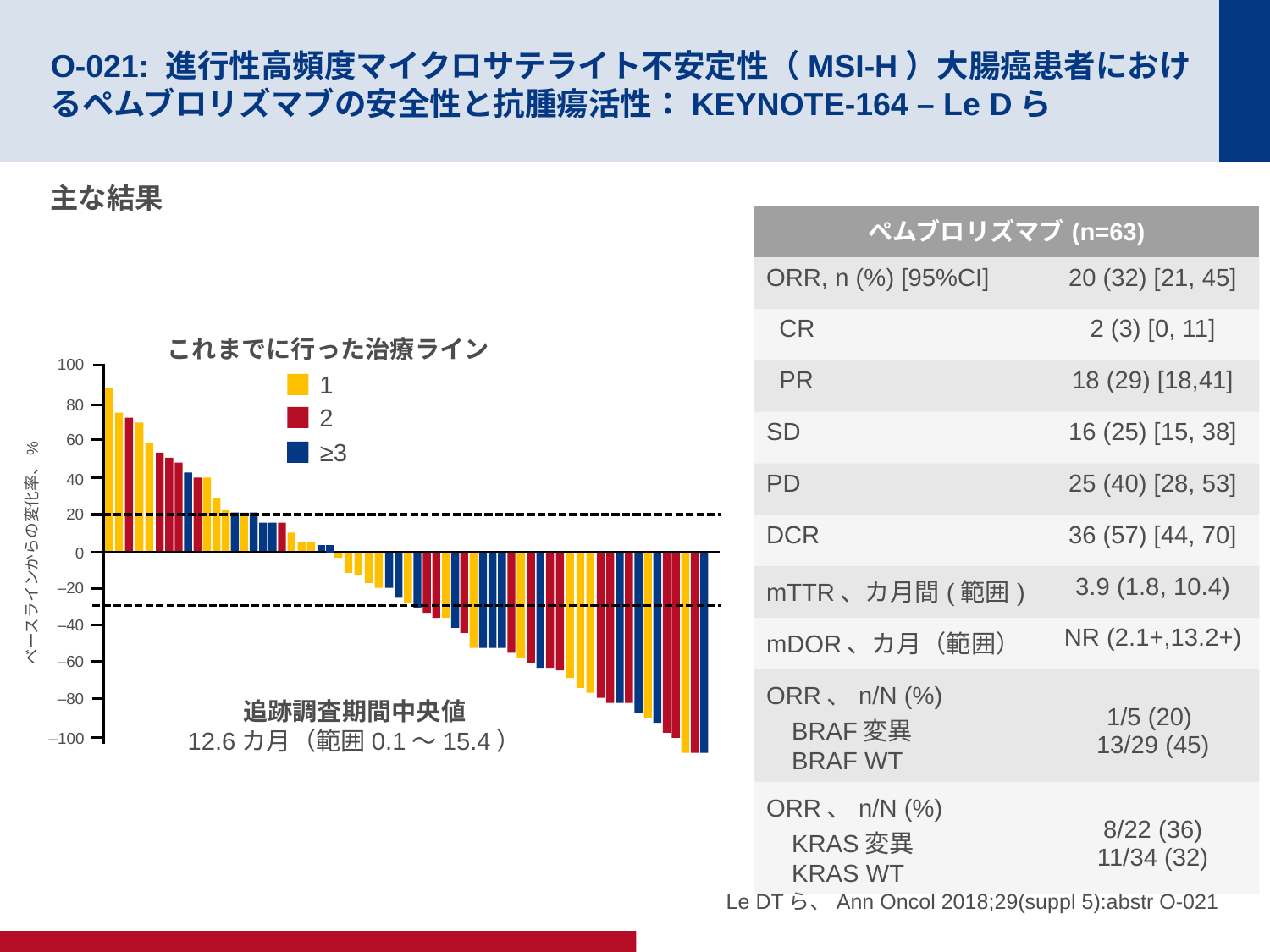

# O-021: 進行性高頻度マイクロサテライト不安定性（MSI-H）大腸癌患者におけるペムブロリズマブの安全性と抗腫瘍活性：KEYNOTE-164 – Le Dら
主な結果
| ペムブロリズマブ(n=63) |  |
| --- | --- |
| ORR, n (%) [95%CI] | 20 (32) [21, 45] |
| CR | 2 (3) [0, 11] |
| PR | 18 (29) [18,41] |
| SD | 16 (25) [15, 38] |
| PD | 25 (40) [28, 53] |
| DCR | 36 (57) [44, 70] |
| mTTR、カ月間(範囲) | 3.9 (1.8, 10.4) |
| mDOR、カ月（範囲） | NR (2.1+,13.2+) |
| ORR、n/N (%) BRAF変異 BRAF WT | 1/5 (20) 13/29 (45) |
| ORR、n/N (%) KRAS変異 KRAS WT | 8/22 (36) 11/34 (32) |
これまでに行った治療ライン
100
1

80
2

60
≥3

40

20

0
ベースラインからの変化率、%

–20
–40
–60
–80
–100
追跡調査期間中央値
12.6カ月（範囲0.1～15.4）
Le DTら、Ann Oncol 2018;29(suppl 5):abstr O-021